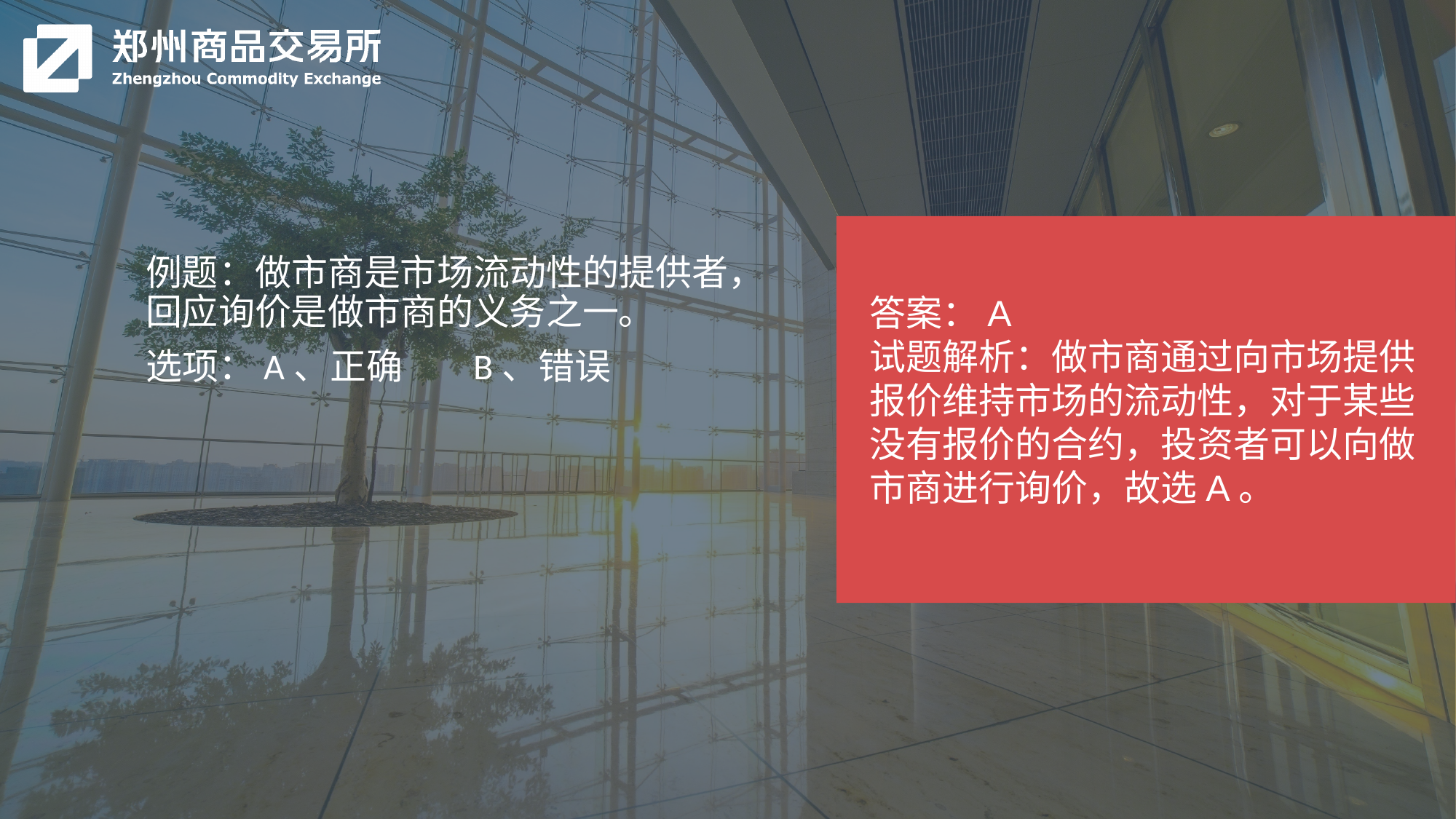

答案：A
试题解析：做市商通过向市场提供报价维持市场的流动性，对于某些没有报价的合约，投资者可以向做市商进行询价，故选A。

例题：做市商是市场流动性的提供者，回应询价是做市商的义务之一。
选项：A、正确	B、错误